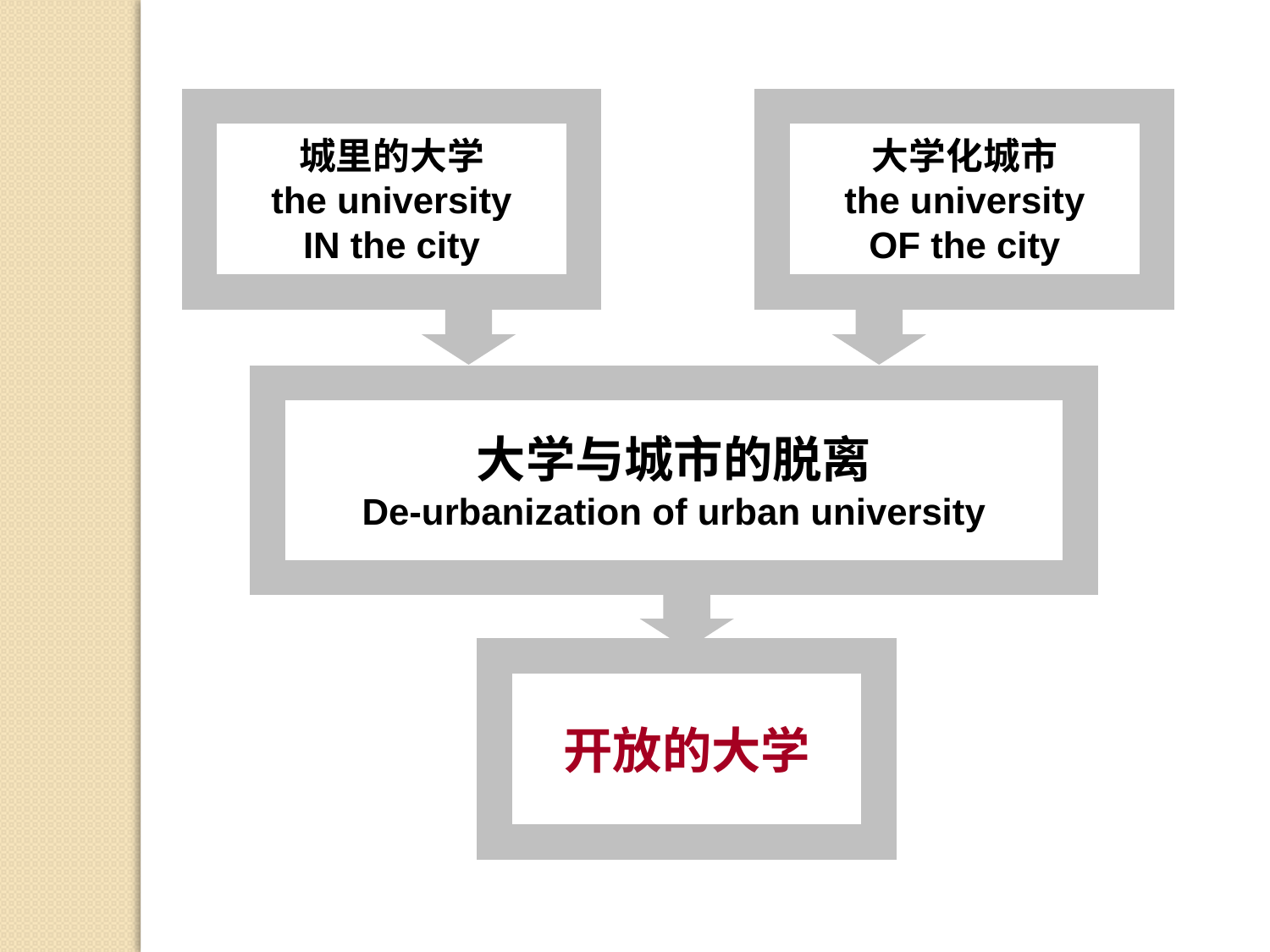

大学化城市
the university
OF the city
城里的大学
the university
IN the city

大学与城市的脱离
De-urbanization of urban university

开放的大学